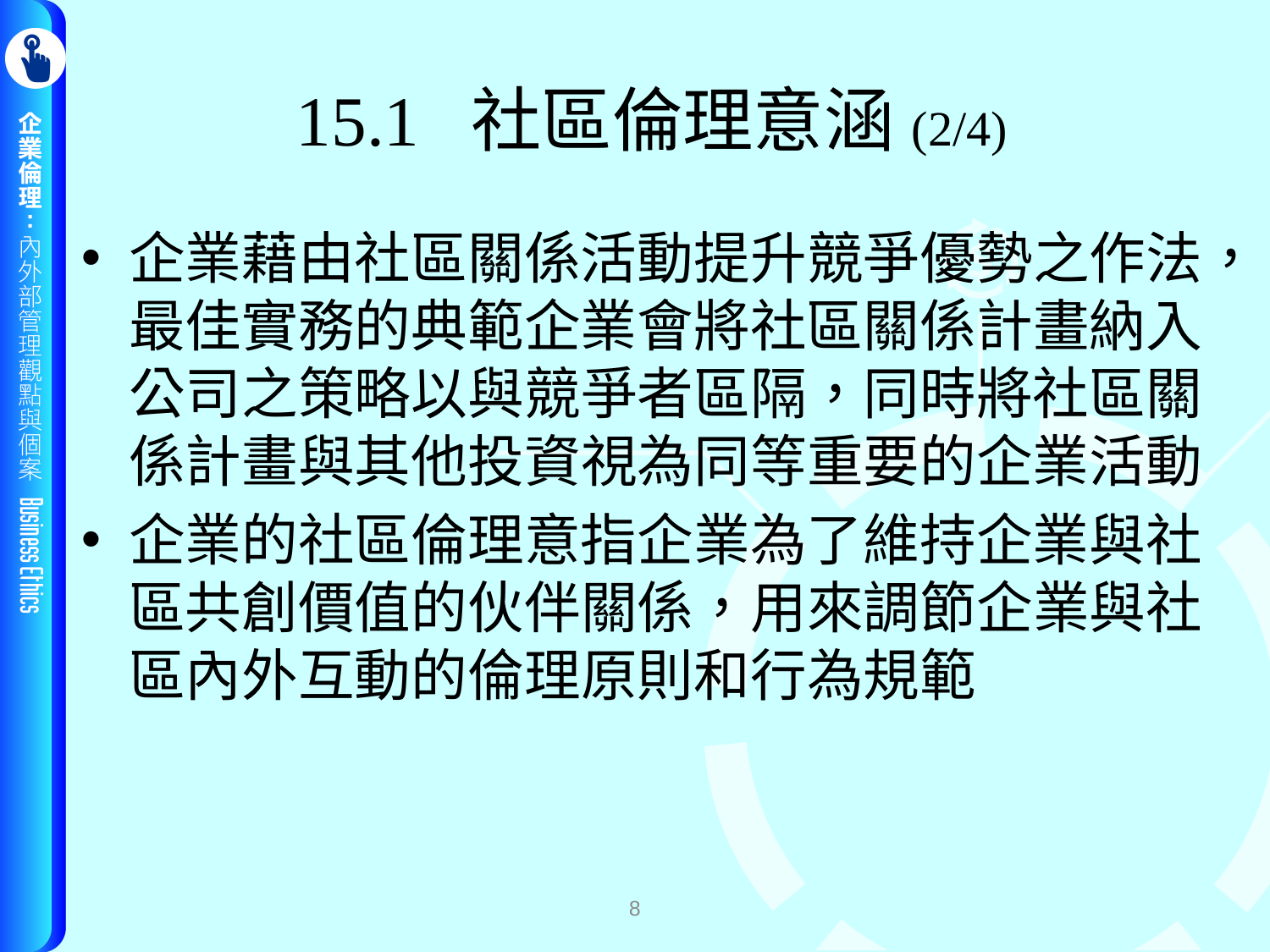

# 15.1  社區倫理意涵(2/4)
企業藉由社區關係活動提升競爭優勢之作法，最佳實務的典範企業會將社區關係計畫納入公司之策略以與競爭者區隔，同時將社區關係計畫與其他投資視為同等重要的企業活動
企業的社區倫理意指企業為了維持企業與社區共創價值的伙伴關係，用來調節企業與社區內外互動的倫理原則和行為規範
8